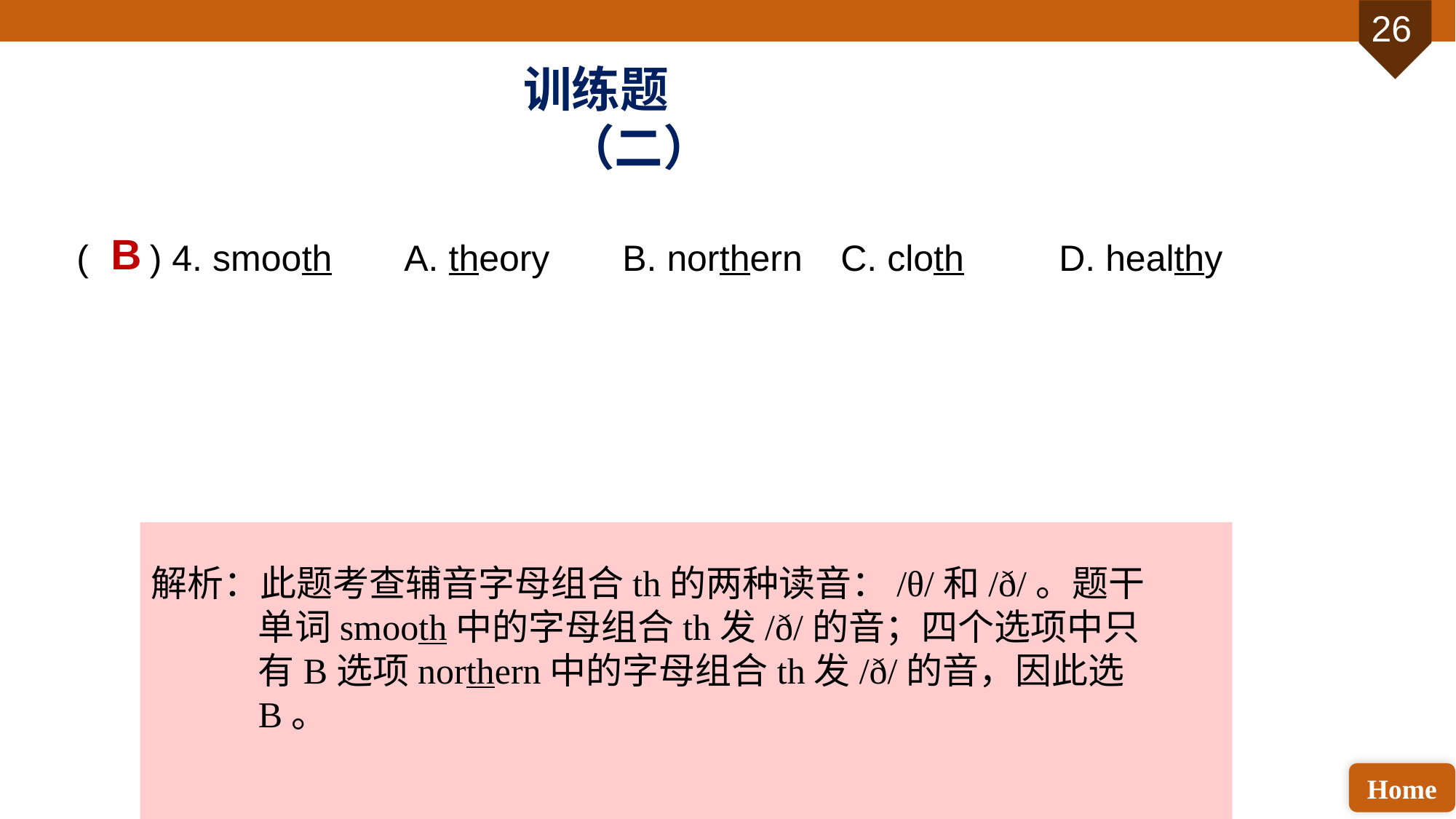

训练题（二）
(      ) 4. smooth 	A. theory 	B. northern 	C. cloth 	D. healthy
B

解析：此题考查辅音字母组合th的两种读音：/θ/和/ð/。题干单词smooth中的字母组合th发/ð/的音；四个选项中只有B选项northern中的字母组合th发/ð/的音，因此选B。